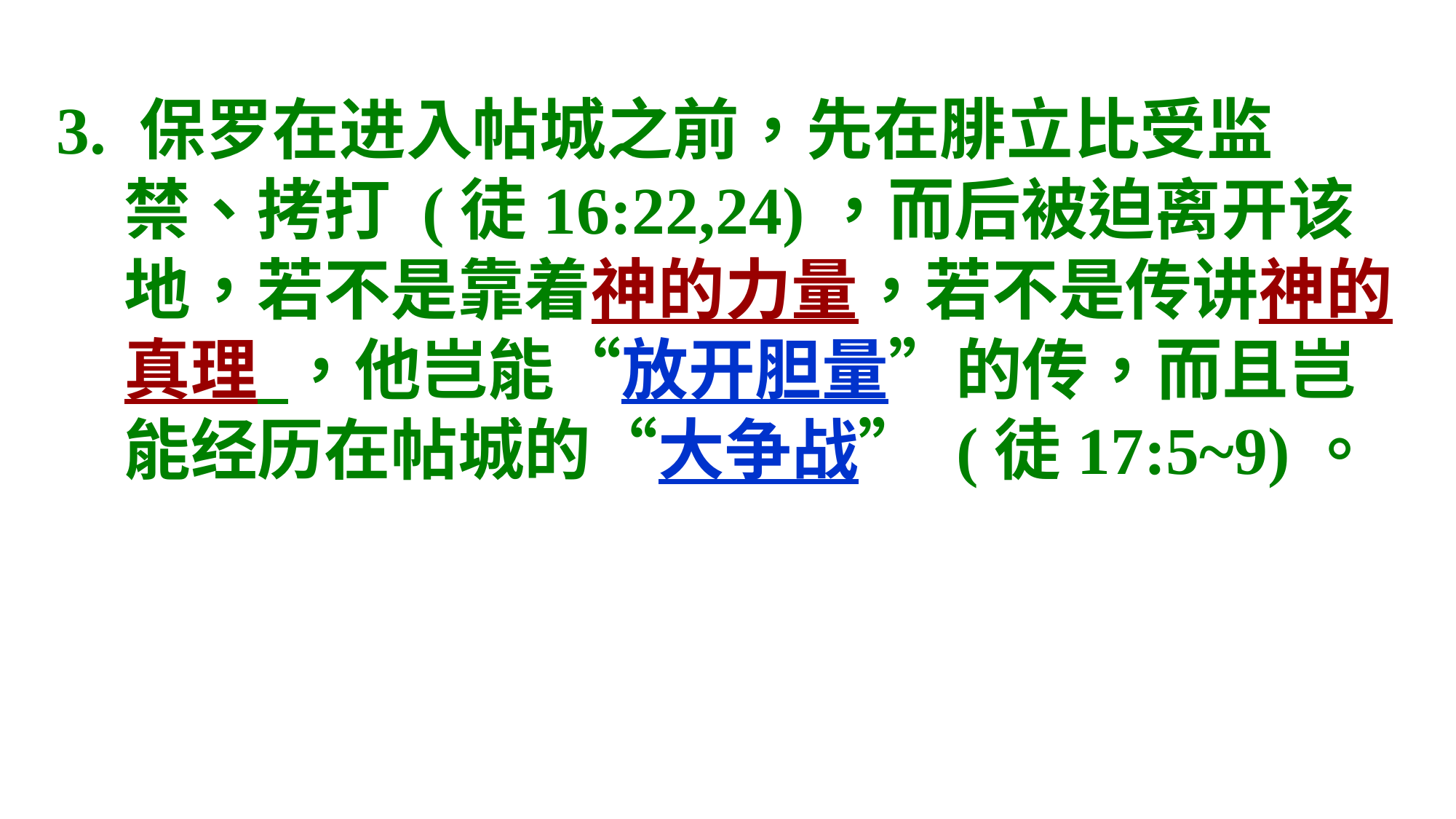

3. 保罗在进入帖城之前，先在腓立比受监禁、拷打 (徒16:22,24)，而后被迫离开该地，若不是靠着神的力量，若不是传讲神的真理  ，他岂能“放开胆量”的传，而且岂能经历在帖城的“大争战” (徒17:5~9)。